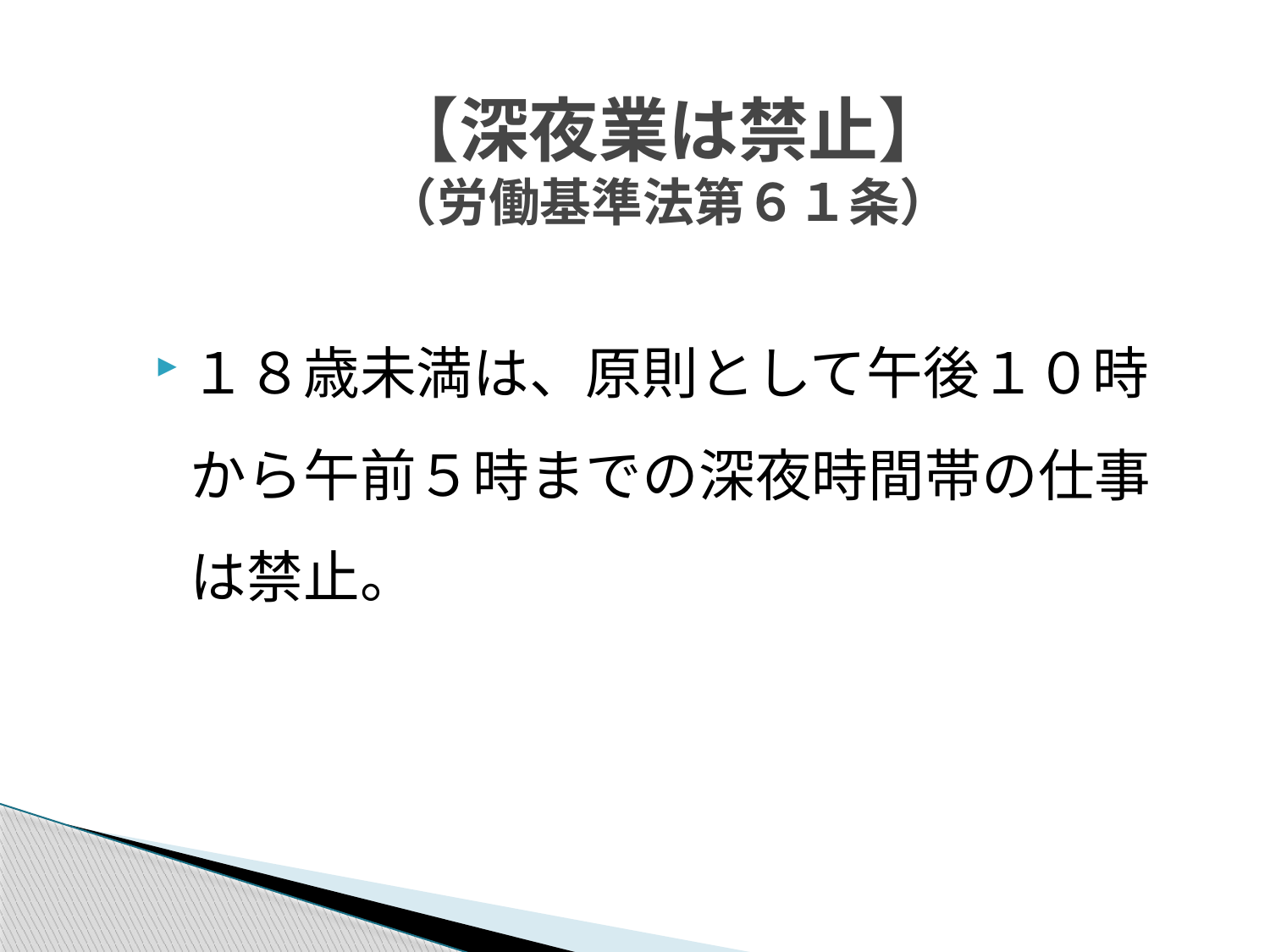

# 【深夜業は禁止】 （労働基準法第６１条）
１８歳未満は、原則として午後１０時から午前５時までの深夜時間帯の仕事は禁止。